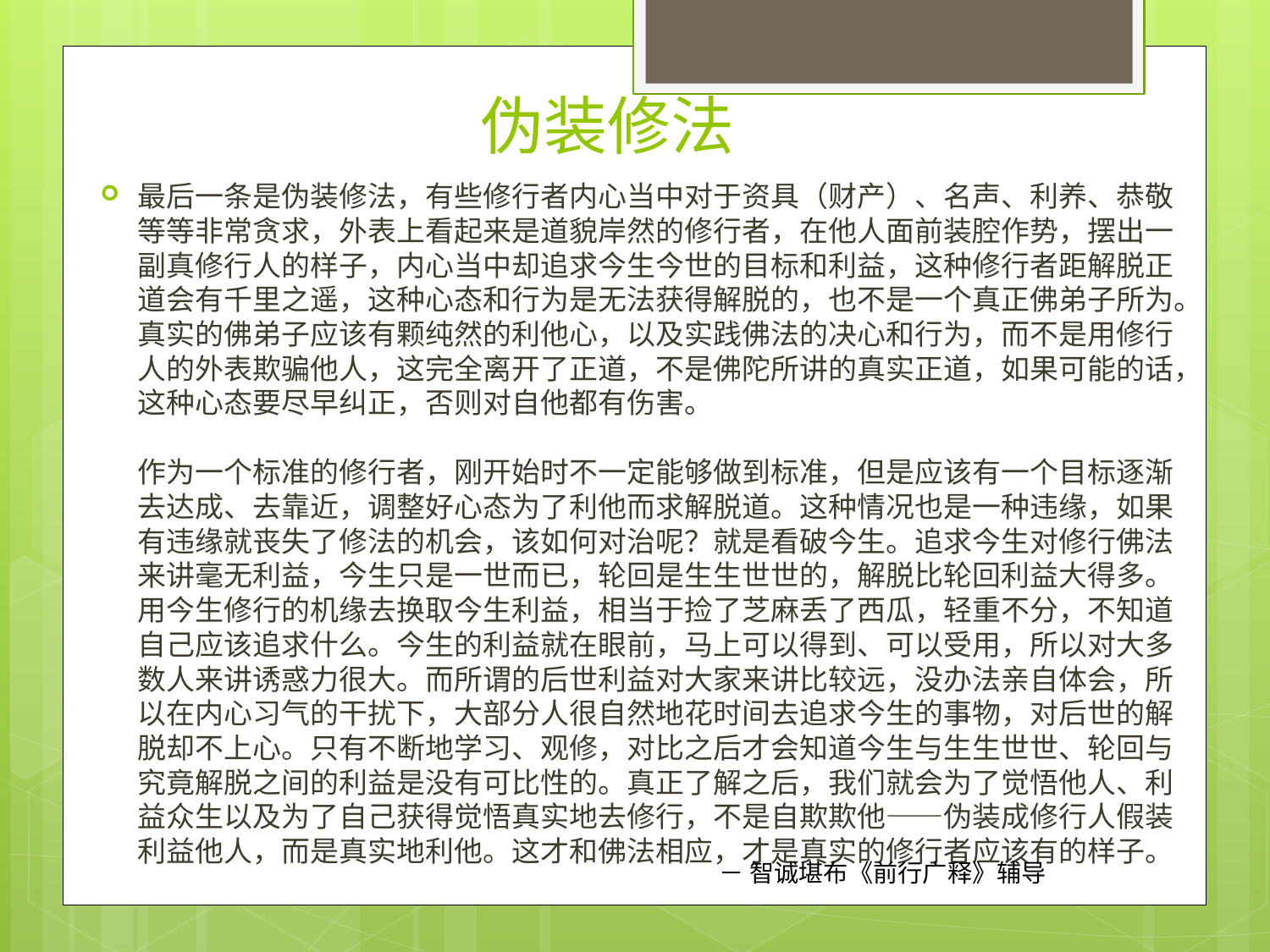

# 伪装修法
最后一条是伪装修法，有些修行者内心当中对于资具（财产）、名声、利养、恭敬等等非常贪求，外表上看起来是道貌岸然的修行者，在他人面前装腔作势，摆出一副真修行人的样子，内心当中却追求今生今世的目标和利益，这种修行者距解脱正道会有千里之遥，这种心态和行为是无法获得解脱的，也不是一个真正佛弟子所为。真实的佛弟子应该有颗纯然的利他心，以及实践佛法的决心和行为，而不是用修行人的外表欺骗他人，这完全离开了正道，不是佛陀所讲的真实正道，如果可能的话，这种心态要尽早纠正，否则对自他都有伤害。
作为一个标准的修行者，刚开始时不一定能够做到标准，但是应该有一个目标逐渐去达成、去靠近，调整好心态为了利他而求解脱道。这种情况也是一种违缘，如果有违缘就丧失了修法的机会，该如何对治呢？就是看破今生。追求今生对修行佛法来讲毫无利益，今生只是一世而已，轮回是生生世世的，解脱比轮回利益大得多。用今生修行的机缘去换取今生利益，相当于捡了芝麻丢了西瓜，轻重不分，不知道自己应该追求什么。今生的利益就在眼前，马上可以得到、可以受用，所以对大多数人来讲诱惑力很大。而所谓的后世利益对大家来讲比较远，没办法亲自体会，所以在内心习气的干扰下，大部分人很自然地花时间去追求今生的事物，对后世的解脱却不上心。只有不断地学习、观修，对比之后才会知道今生与生生世世、轮回与究竟解脱之间的利益是没有可比性的。真正了解之后，我们就会为了觉悟他人、利益众生以及为了自己获得觉悟真实地去修行，不是自欺欺他——伪装成修行人假装利益他人，而是真实地利他。这才和佛法相应，才是真实的修行者应该有的样子。

－ 智诚堪布《前行广释》辅导